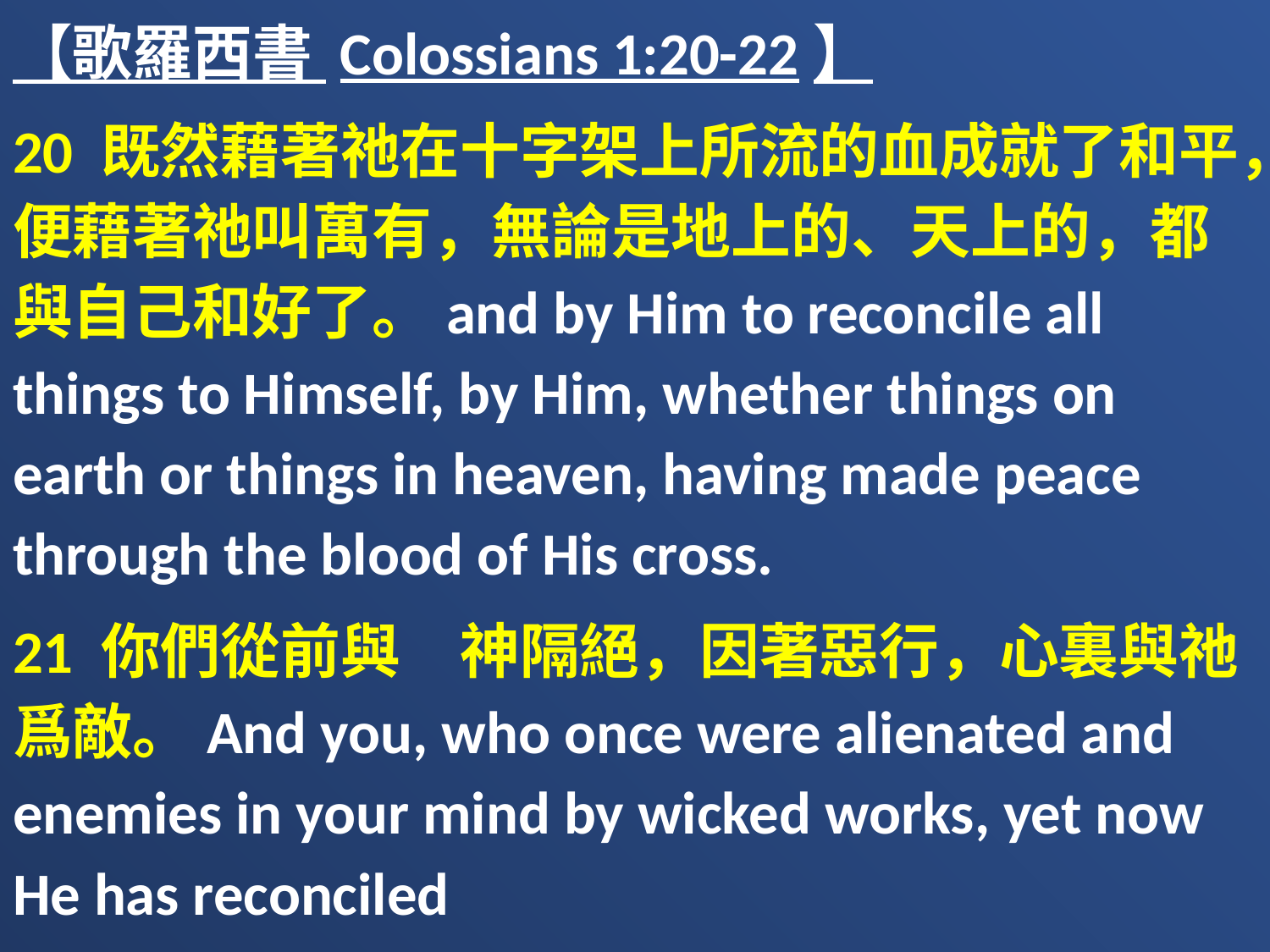

【歌羅西書 Colossians 1:20-22】
20 既然藉著祂在十字架上所流的血成就了和平，便藉著祂叫萬有，無論是地上的、天上的，都與自己和好了。and by Him to reconcile all things to Himself, by Him, whether things on earth or things in heaven, having made peace through the blood of His cross.
21 你們從前與　神隔絕，因著惡行，心裏與祂爲敵。And you, who once were alienated and enemies in your mind by wicked works, yet now He has reconciled